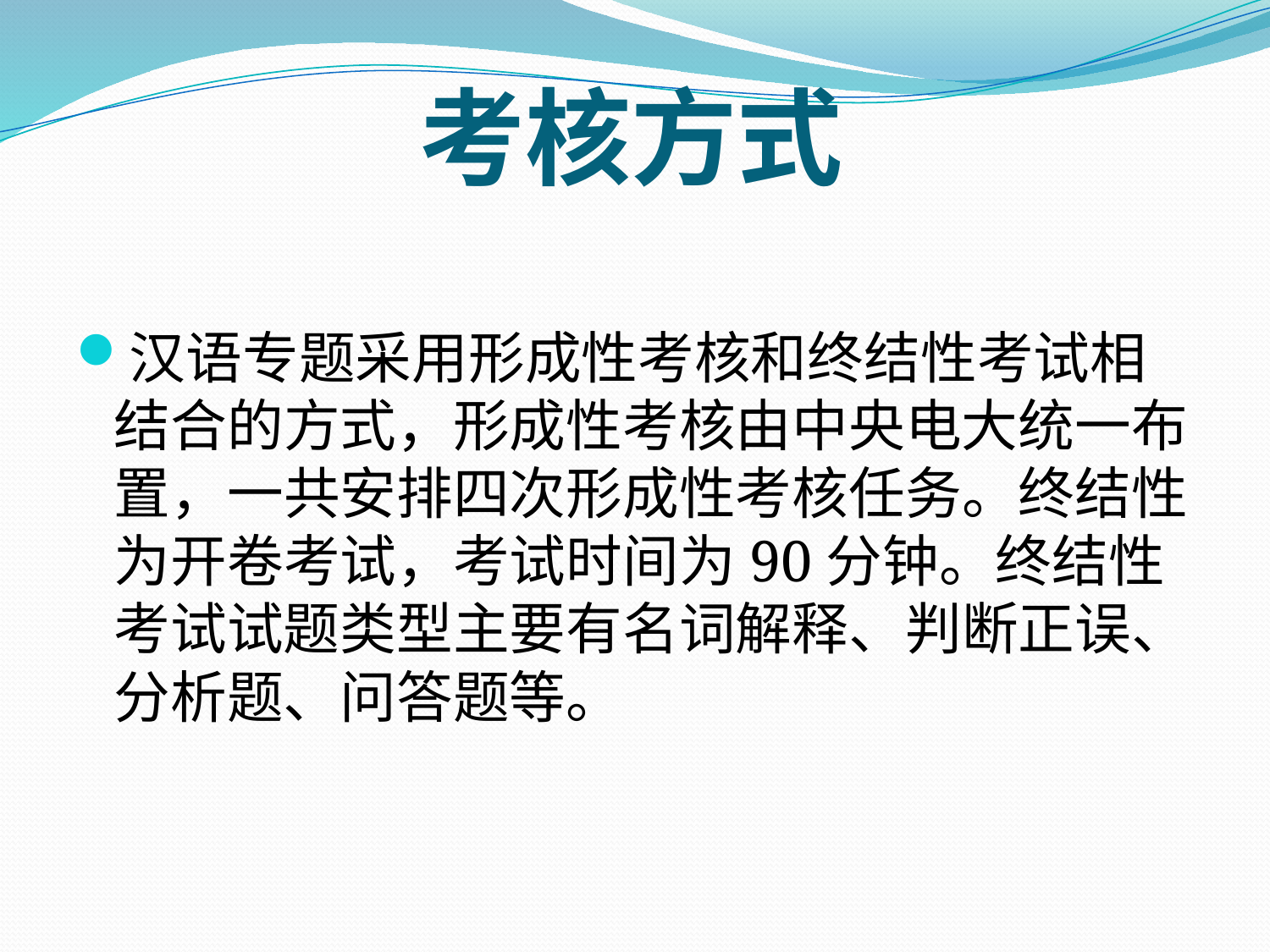

# 考核方式
汉语专题采用形成性考核和终结性考试相结合的方式，形成性考核由中央电大统一布置，一共安排四次形成性考核任务。终结性为开卷考试，考试时间为90分钟。终结性考试试题类型主要有名词解释、判断正误、分析题、问答题等。